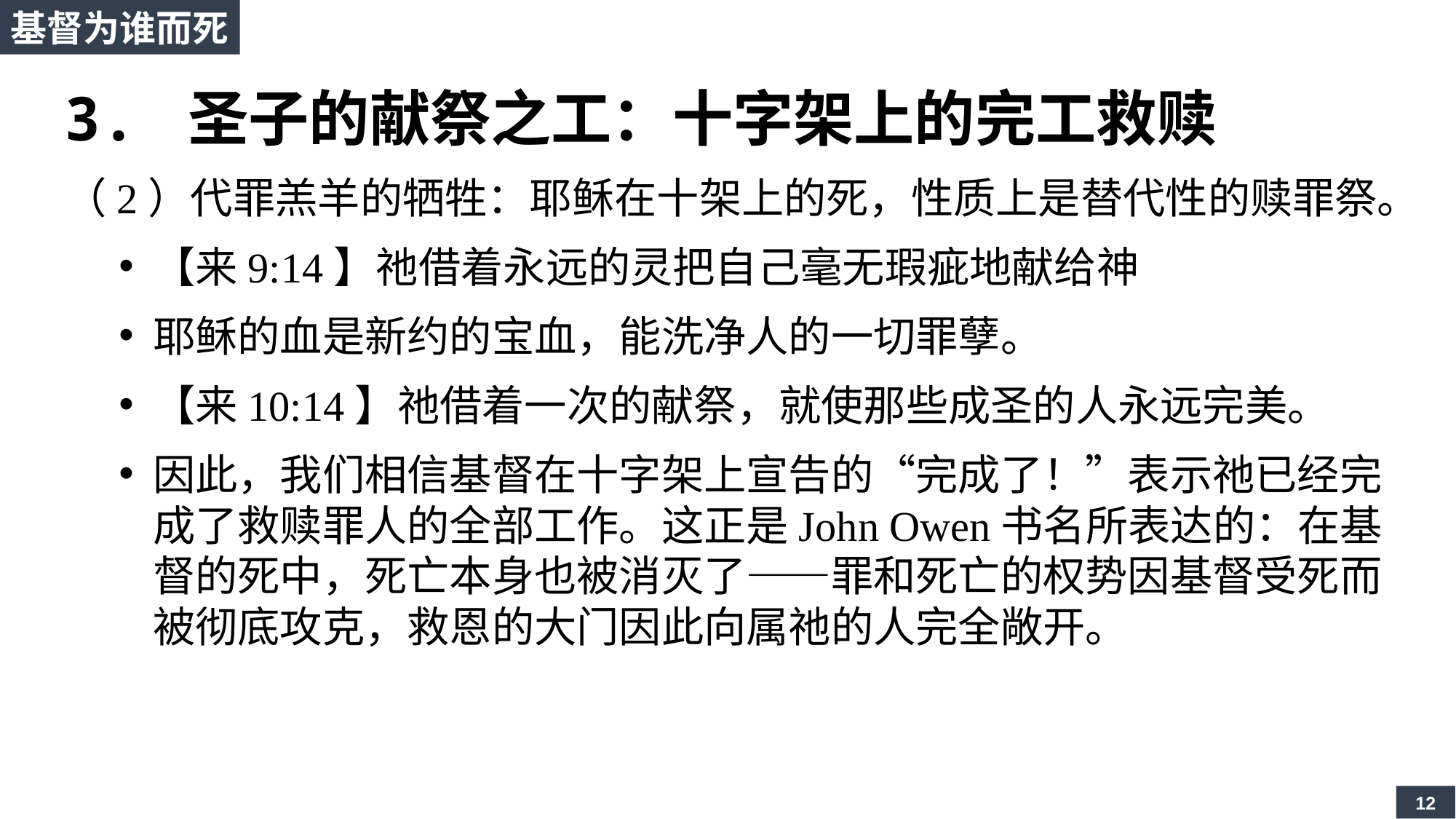

基督为谁而死
3. 圣子的献祭之工：十字架上的完工救赎
（2）代罪羔羊的牺牲：耶稣在十架上的死，性质上是替代性的赎罪祭。
【来9:14】祂借着永远的灵把自己毫无瑕疵地献给神
耶稣的血是新约的宝血，能洗净人的一切罪孽。
【来10:14】祂借着一次的献祭，就使那些成圣的人永远完美。
因此，我们相信基督在十字架上宣告的“完成了！”表示祂已经完成了救赎罪人的全部工作。这正是John Owen书名所表达的：在基督的死中，死亡本身也被消灭了——罪和死亡的权势因基督受死而被彻底攻克，救恩的大门因此向属祂的人完全敞开。
12